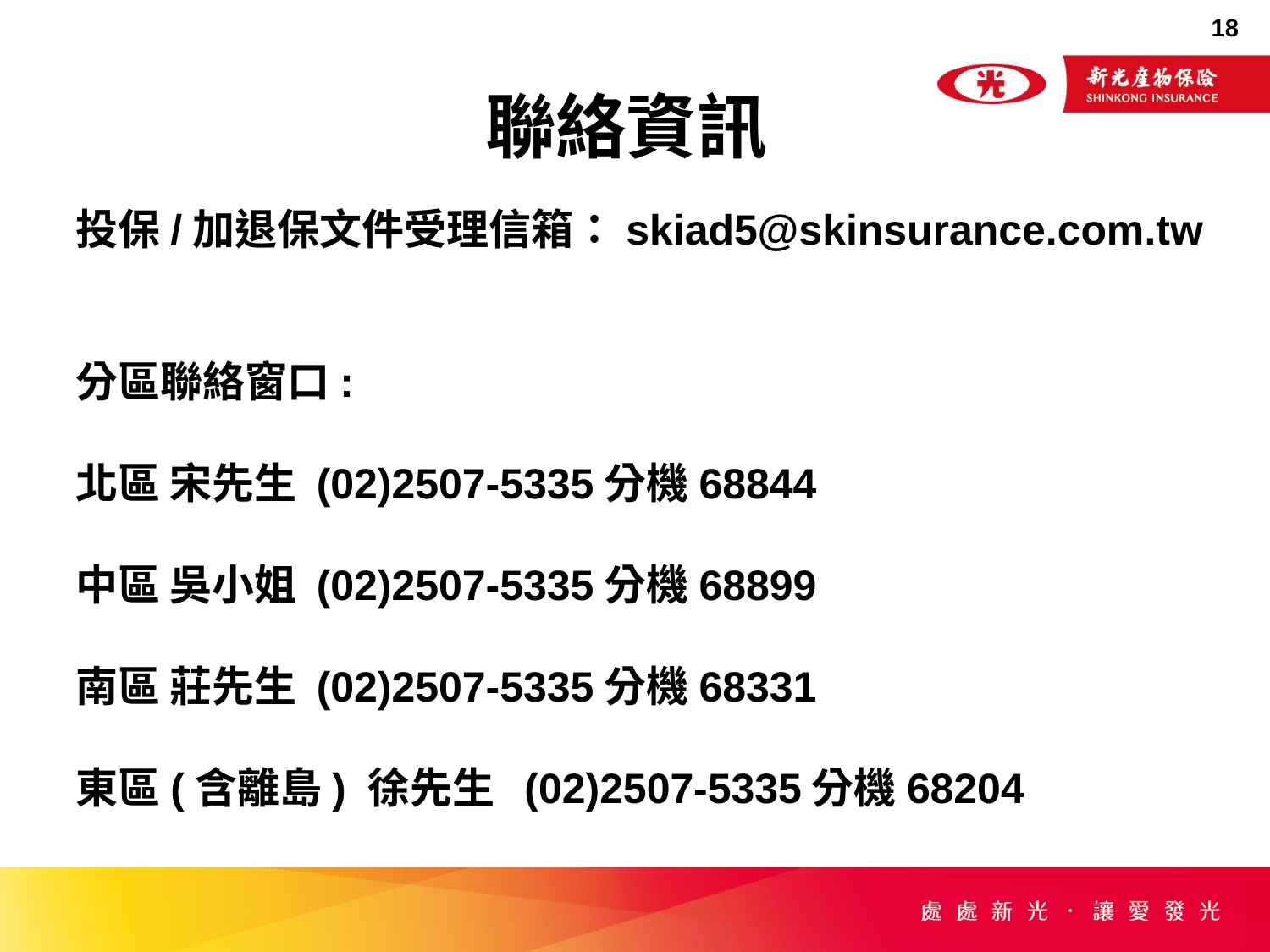

聯絡資訊
投保/加退保文件受理信箱：skiad5@skinsurance.com.tw

分區聯絡窗口:

北區 宋先生 (02)2507-5335分機68844

中區 吳小姐 (02)2507-5335分機68899

南區 莊先生 (02)2507-5335分機68331

東區(含離島) 徐先生  (02)2507-5335分機68204